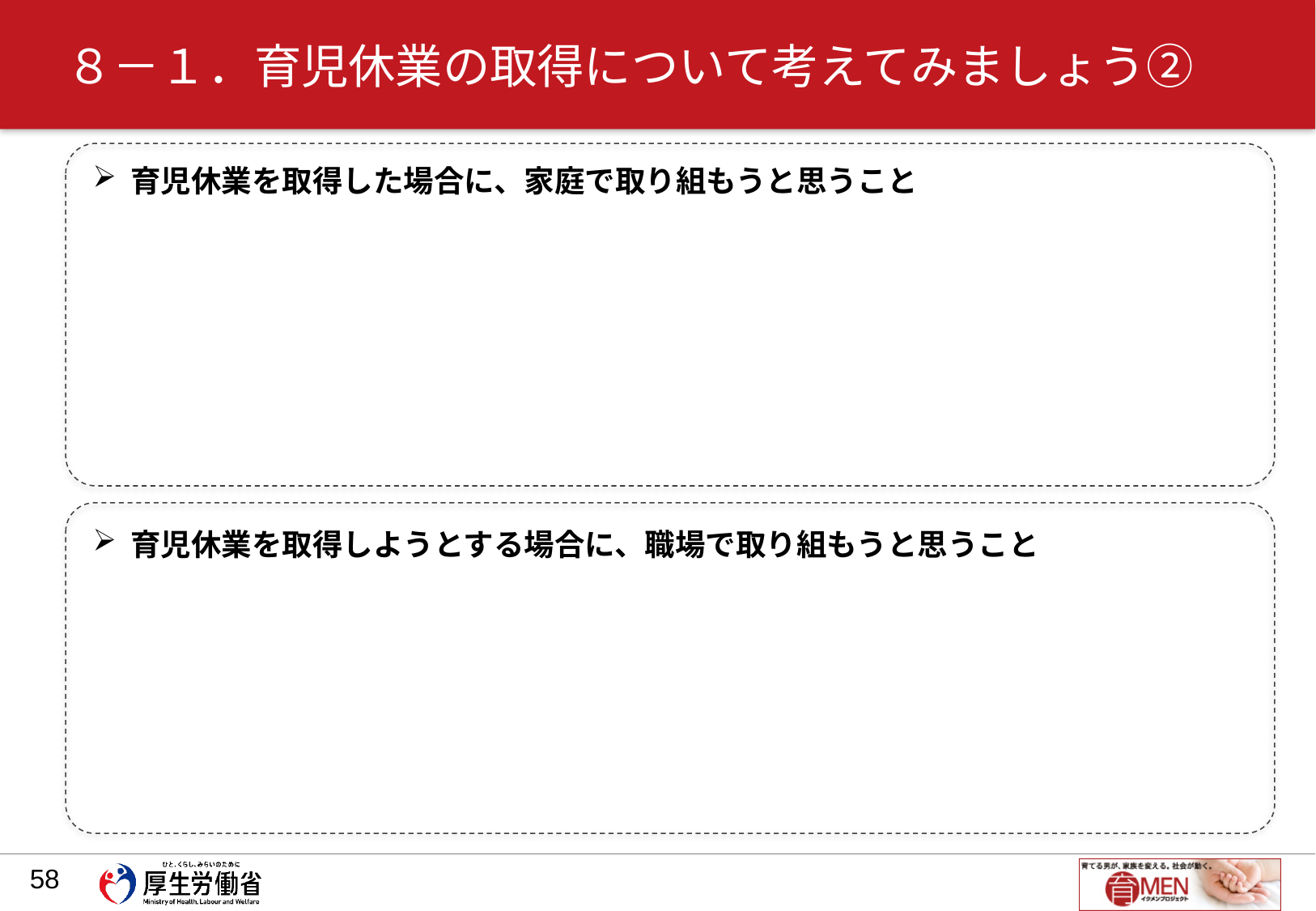

# ８－１．育児休業の取得について考えてみましょう②

育児休業を取得した場合に、家庭で取り組もうと思うこと

育児休業を取得しようとする場合に、職場で取り組もうと思うこと
58